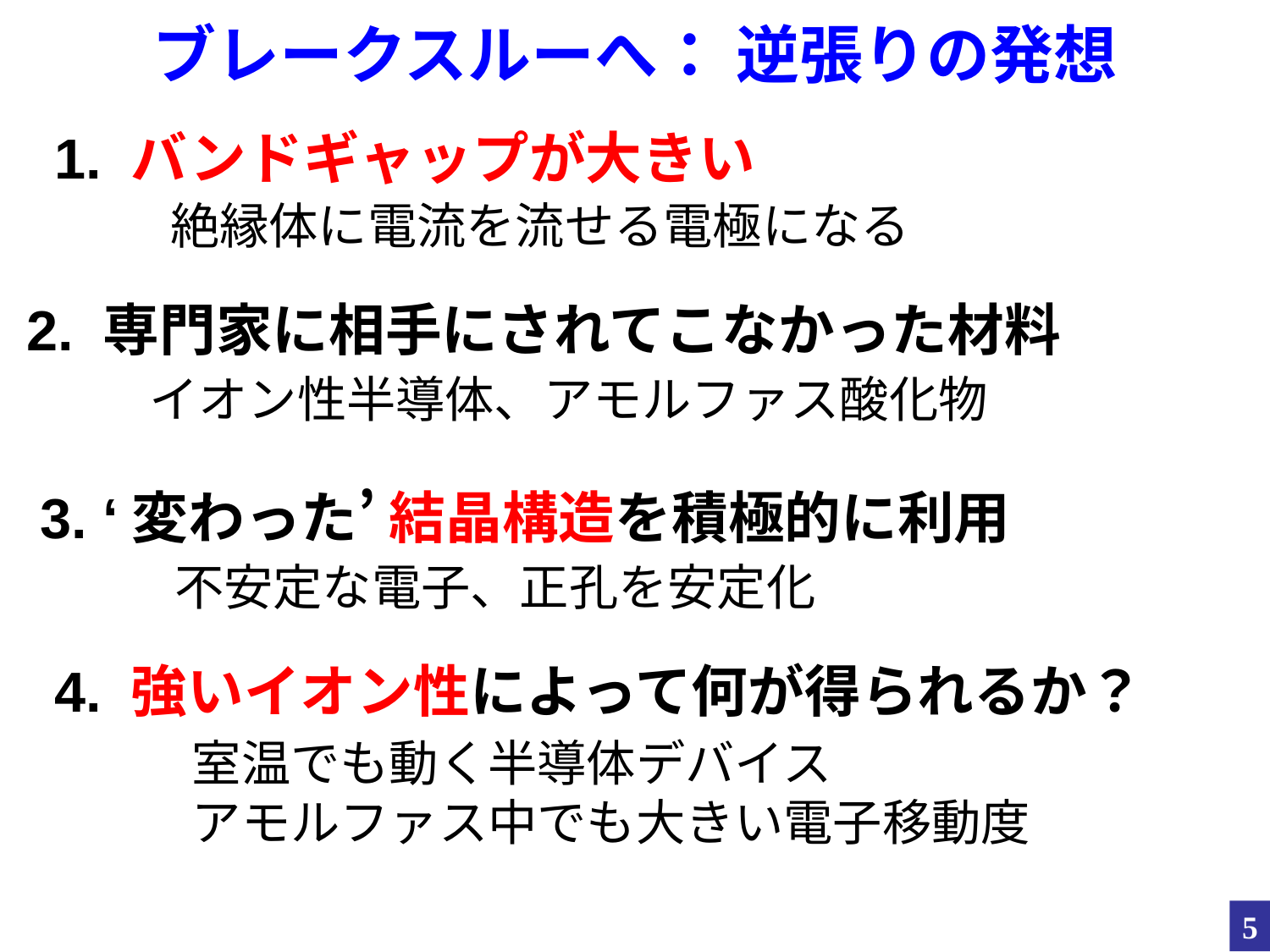

ブレークスルーへ： 逆張りの発想
1. バンドギャップが大きい
絶縁体に電流を流せる電極になる
2. 専門家に相手にされてこなかった材料
イオン性半導体、アモルファス酸化物
3. ‘変わった’ 結晶構造を積極的に利用
不安定な電子、正孔を安定化
4. 強いイオン性によって何が得られるか？
室温でも動く半導体デバイス
アモルファス中でも大きい電子移動度
5